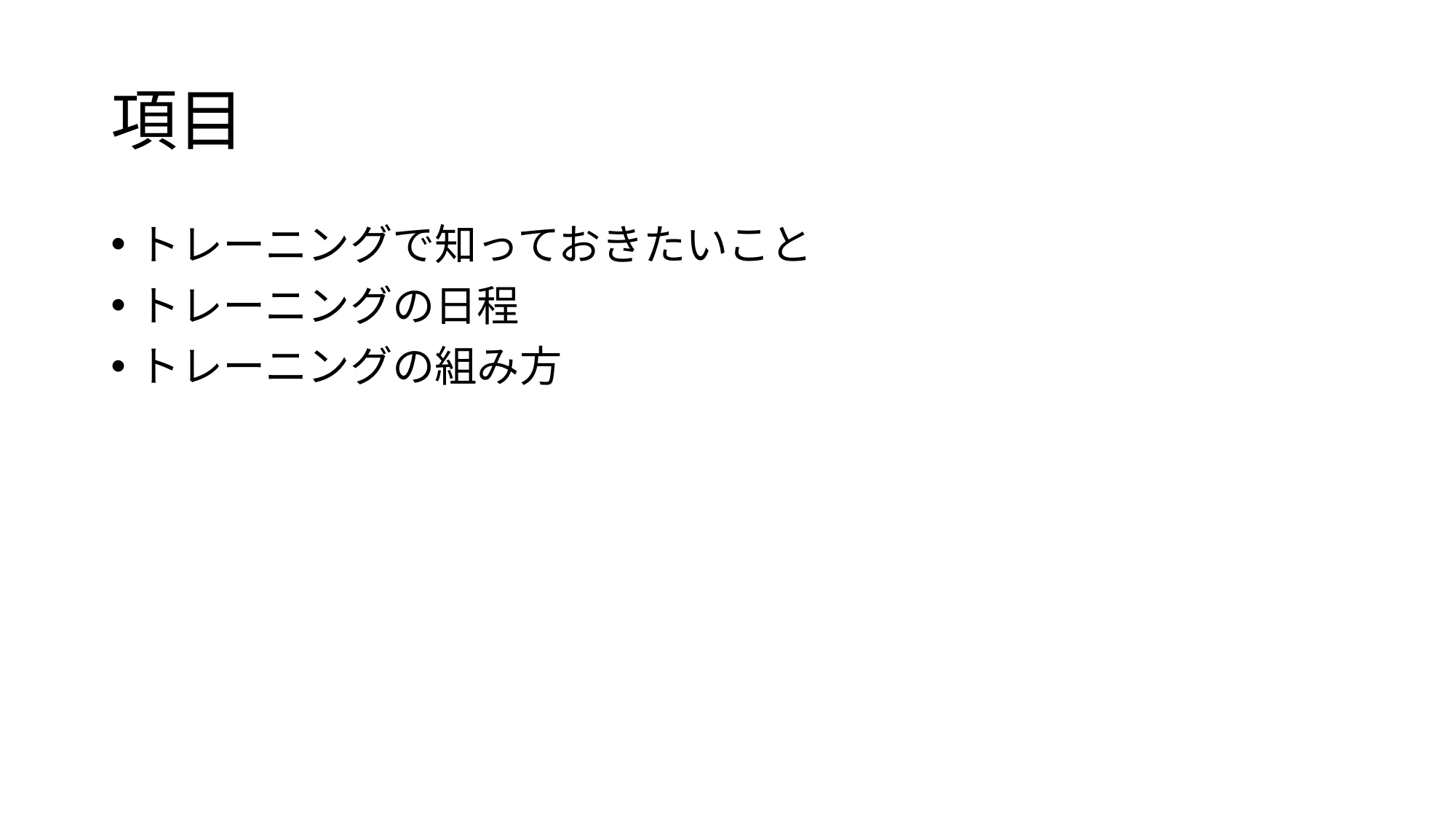

# 項目
トレーニングで知っておきたいこと
トレーニングの日程
トレーニングの組み方